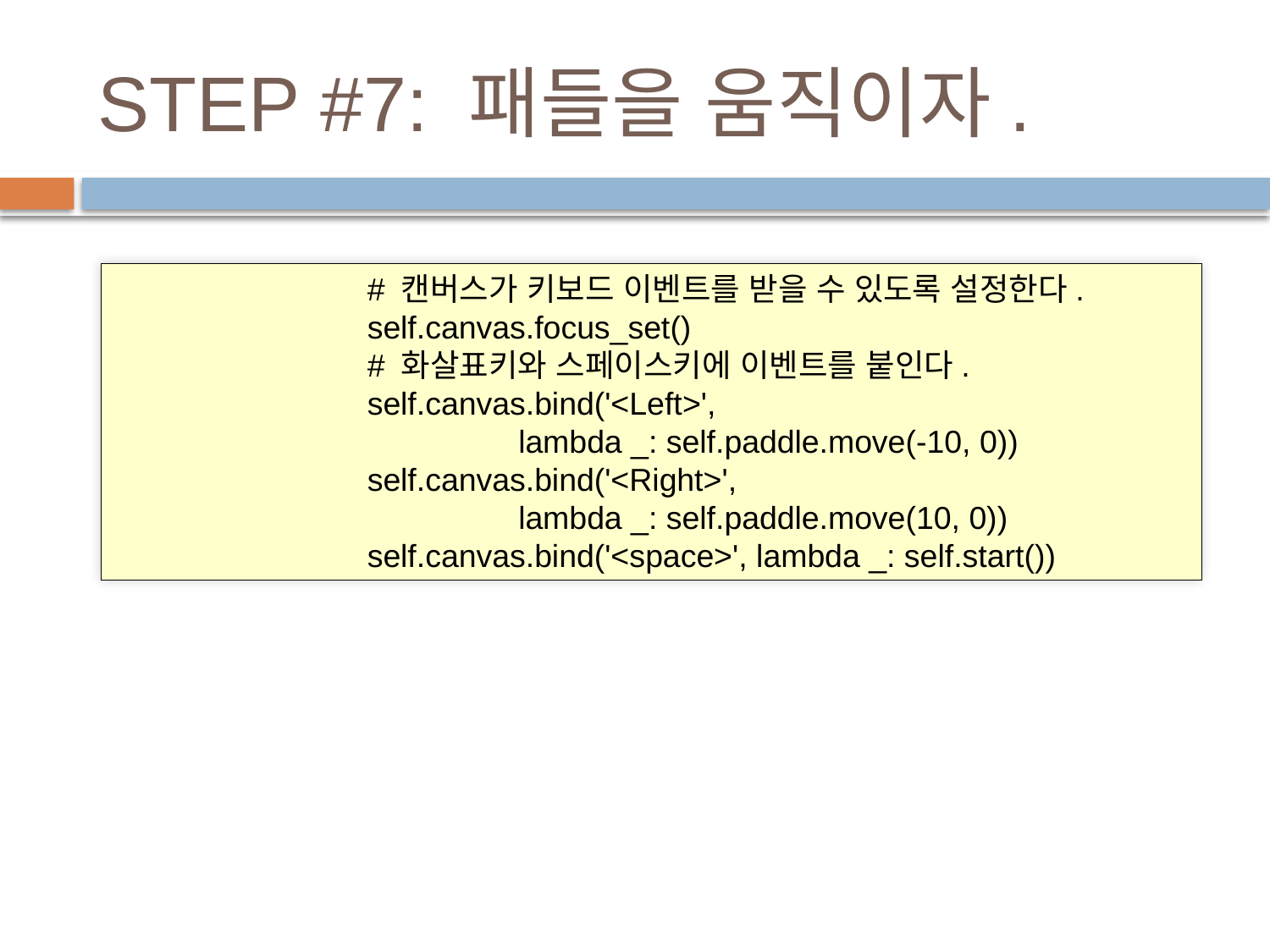

# STEP #7: 패들을 움직이자.
		# 캔버스가 키보드 이벤트를 받을 수 있도록 설정한다.
		self.canvas.focus_set()
		# 화살표키와 스페이스키에 이벤트를 붙인다.
		self.canvas.bind('<Left>',
		                 lambda _: self.paddle.move(-10, 0))
		self.canvas.bind('<Right>',
		                 lambda _: self.paddle.move(10, 0))
		self.canvas.bind('<space>', lambda _: self.start())